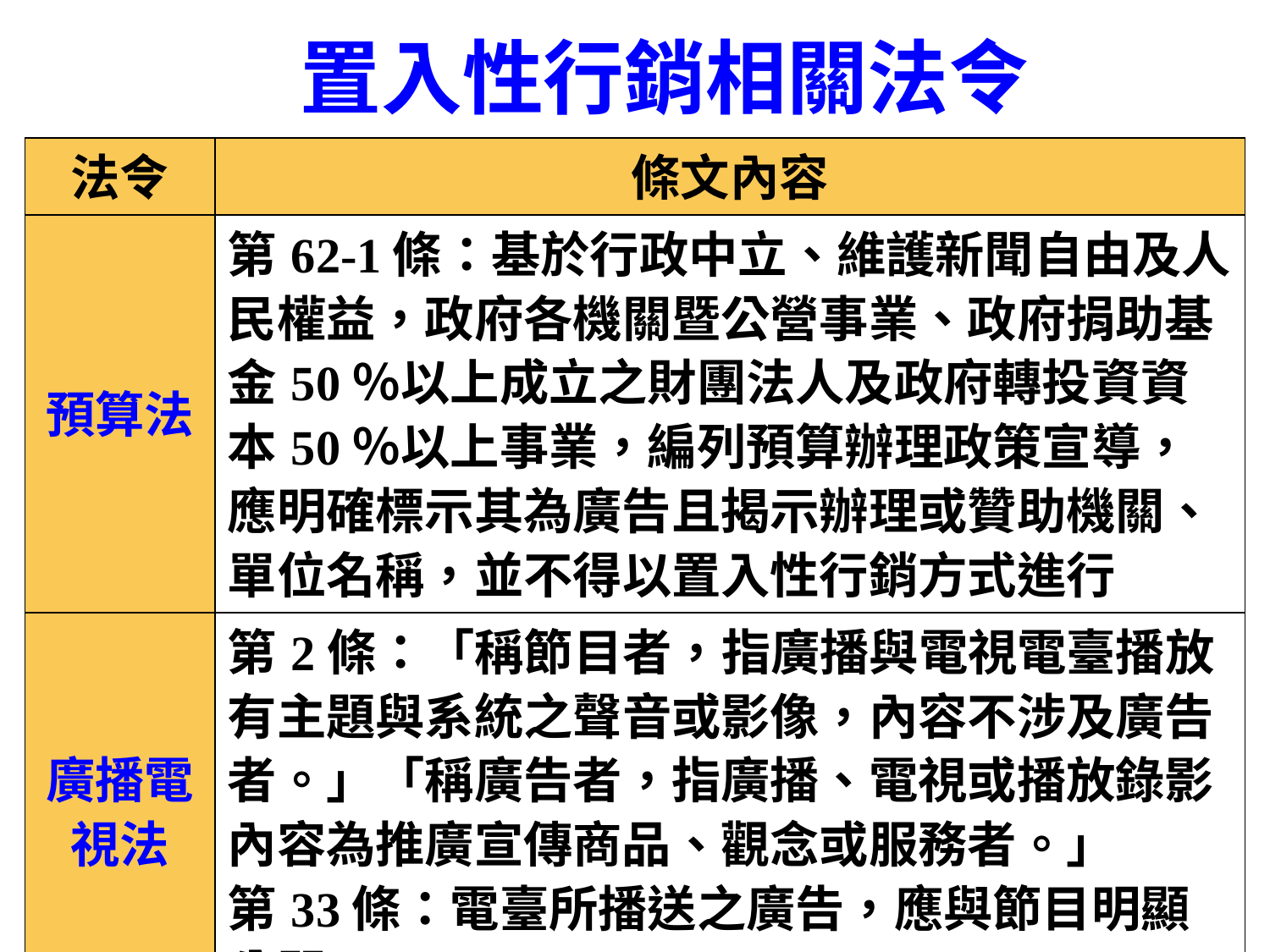

# 置入性行銷相關法令
| 法令 | 條文內容 |
| --- | --- |
| 預算法 | 第62-1條：基於行政中立、維護新聞自由及人民權益，政府各機關暨公營事業、政府捐助基金50％以上成立之財團法人及政府轉投資資本50％以上事業，編列預算辦理政策宣導，應明確標示其為廣告且揭示辦理或贊助機關、單位名稱，並不得以置入性行銷方式進行 |
| 廣播電視法 | 第2條：「稱節目者，指廣播與電視電臺播放有主題與系統之聲音或影像，內容不涉及廣告者。」「稱廣告者，指廣播、電視或播放錄影內容為推廣宣傳商品、觀念或服務者。」 第33條：電臺所播送之廣告，應與節目明顯分開 |